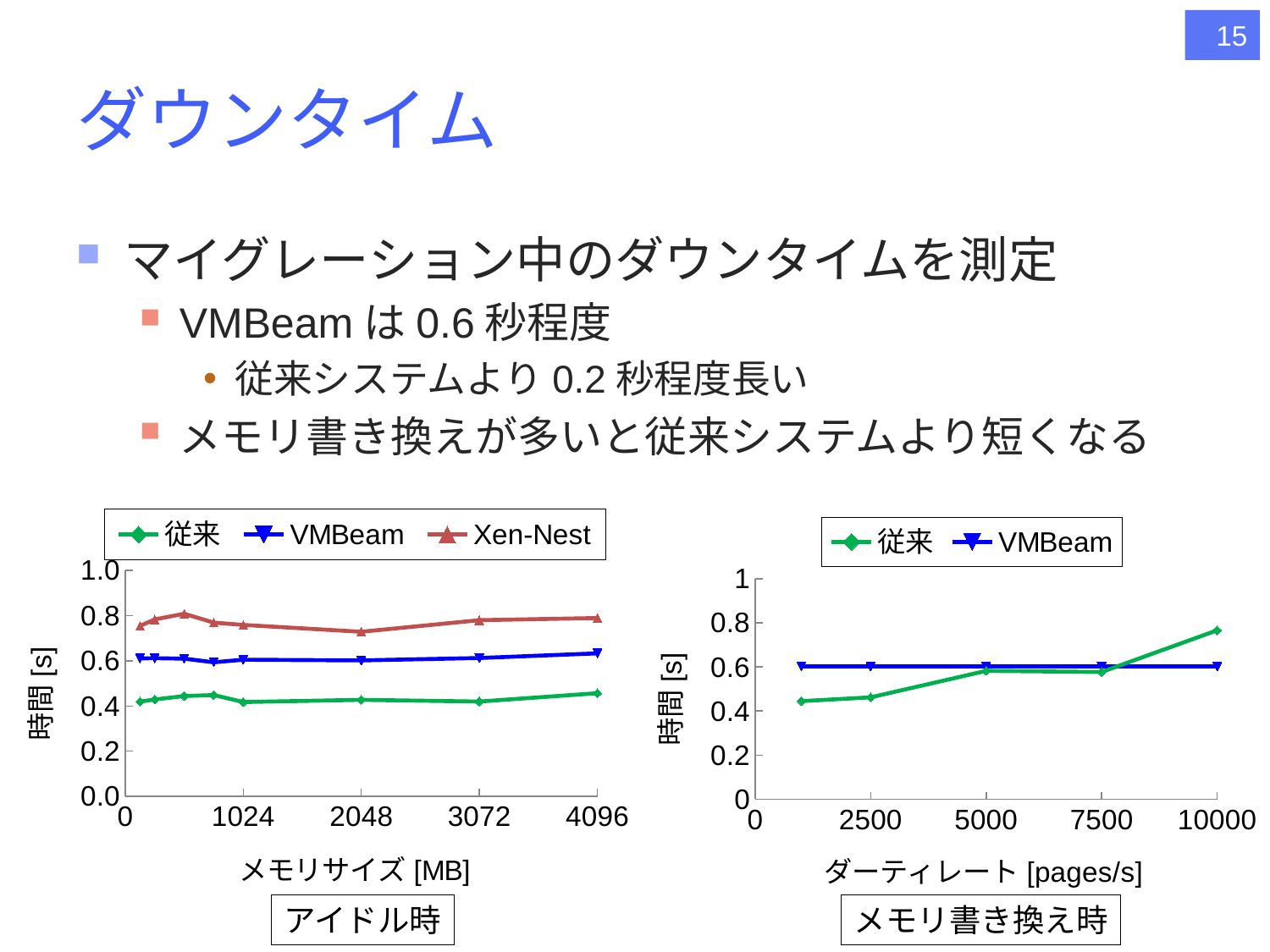

15
# ダウンタイム
マイグレーション中のダウンタイムを測定
VMBeamは0.6秒程度
従来システムより0.2秒程度長い
メモリ書き換えが多いと従来システムより短くなる

### Chart

| Category | 従来 | VMBeam | Xen-Nest |
|---|---|---|---|

### Chart

| Category | 従来 | VMBeam |
|---|---|---|
アイドル時
メモリ書き換え時